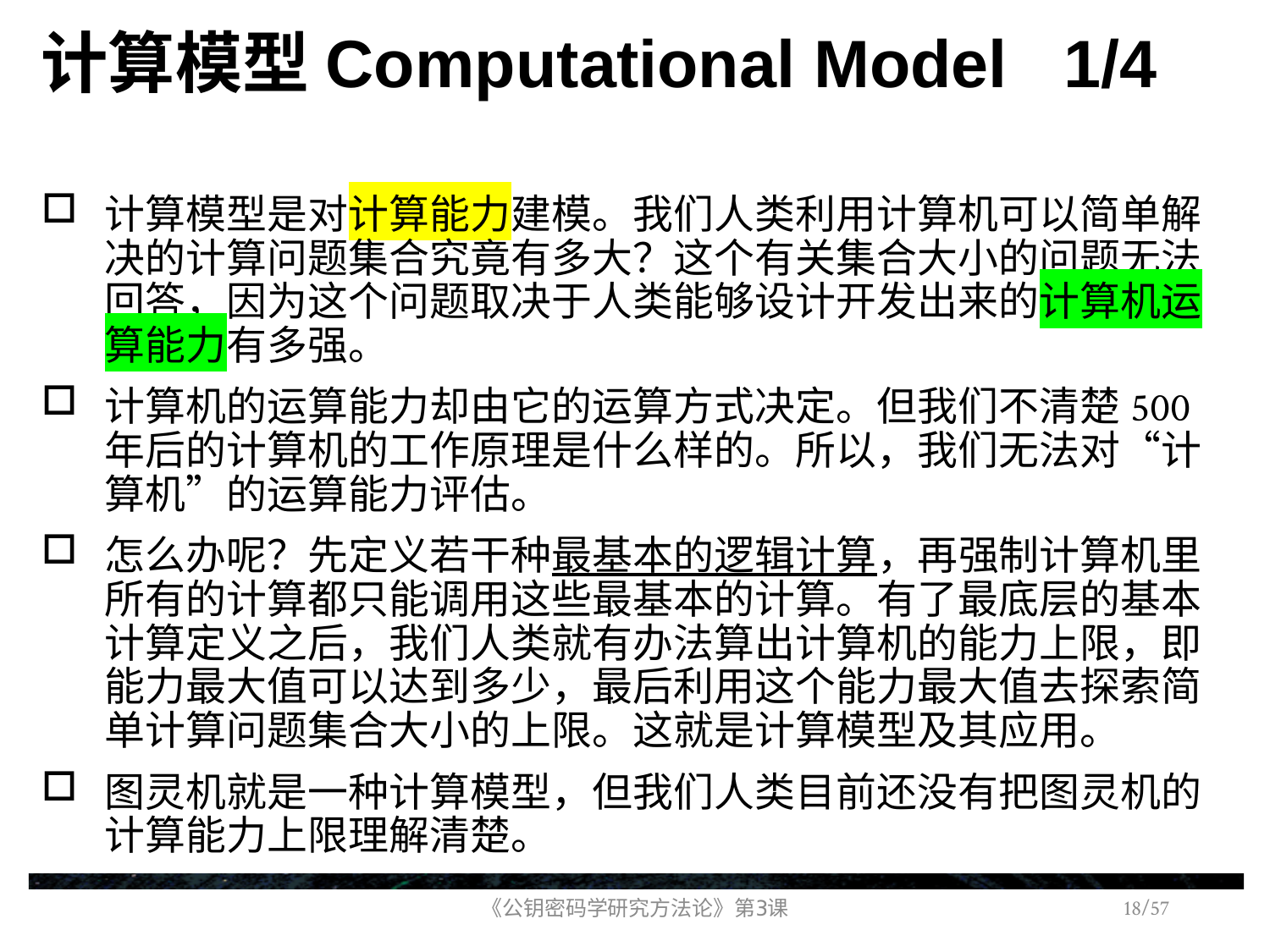

# 计算模型Computational Model   1/4
计算模型是对计算能力建模。我们人类利用计算机可以简单解决的计算问题集合究竟有多大？这个有关集合大小的问题无法回答，因为这个问题取决于人类能够设计开发出来的计算机运算能力有多强。
计算机的运算能力却由它的运算方式决定。但我们不清楚500年后的计算机的工作原理是什么样的。所以，我们无法对“计算机”的运算能力评估。
怎么办呢？先定义若干种最基本的逻辑计算，再强制计算机里所有的计算都只能调用这些最基本的计算。有了最底层的基本计算定义之后，我们人类就有办法算出计算机的能力上限，即能力最大值可以达到多少，最后利用这个能力最大值去探索简单计算问题集合大小的上限。这就是计算模型及其应用。
图灵机就是一种计算模型，但我们人类目前还没有把图灵机的计算能力上限理解清楚。
《公钥密码学研究方法论》第3课
18/57